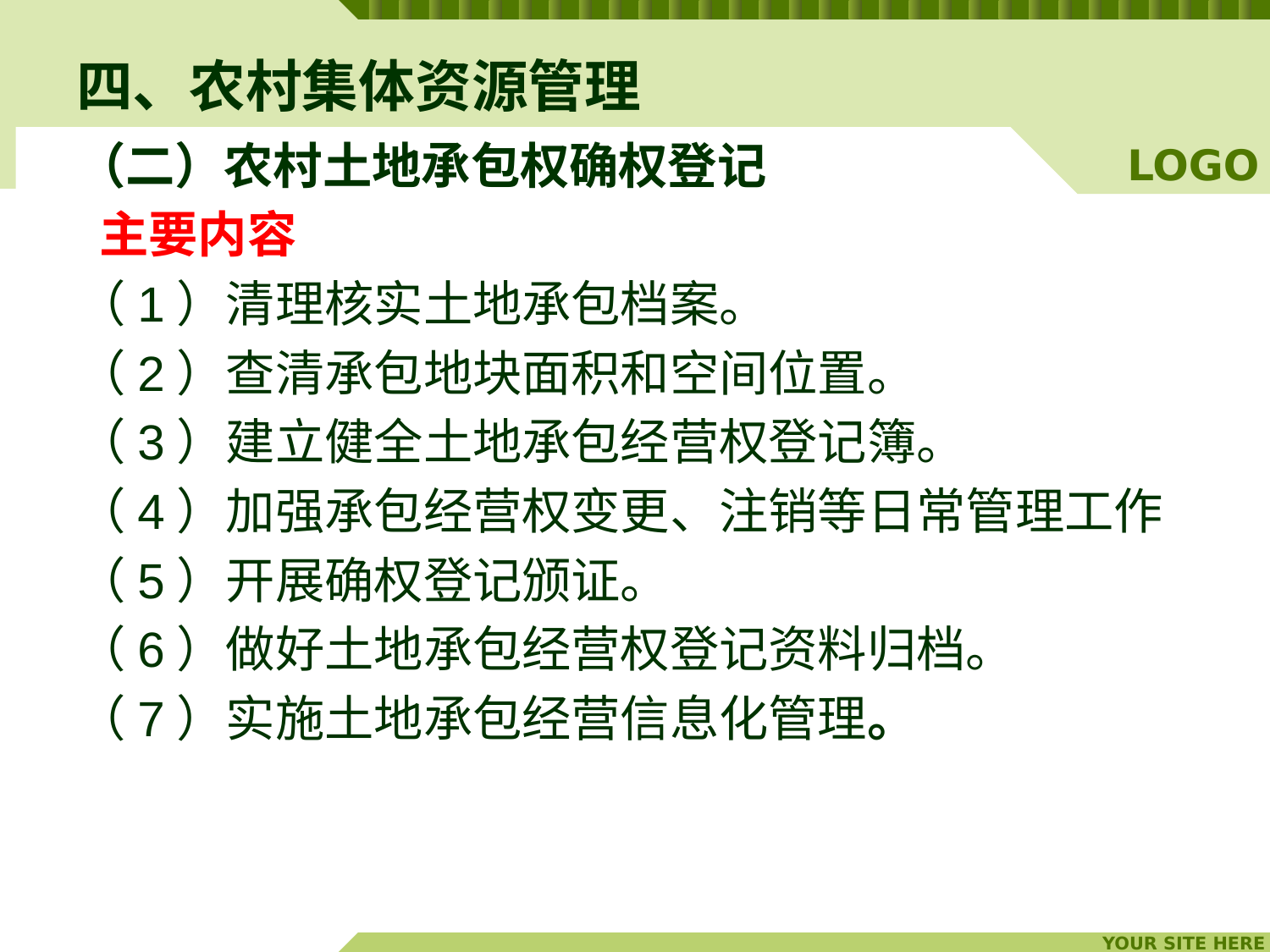

# 四、农村集体资源管理
（二）农村土地承包权确权登记
 主要内容
（1）清理核实土地承包档案。
（2）查清承包地块面积和空间位置。
（3）建立健全土地承包经营权登记簿。
（4）加强承包经营权变更、注销等日常管理工作
（5）开展确权登记颁证。
（6）做好土地承包经营权登记资料归档。
（7）实施土地承包经营信息化管理。